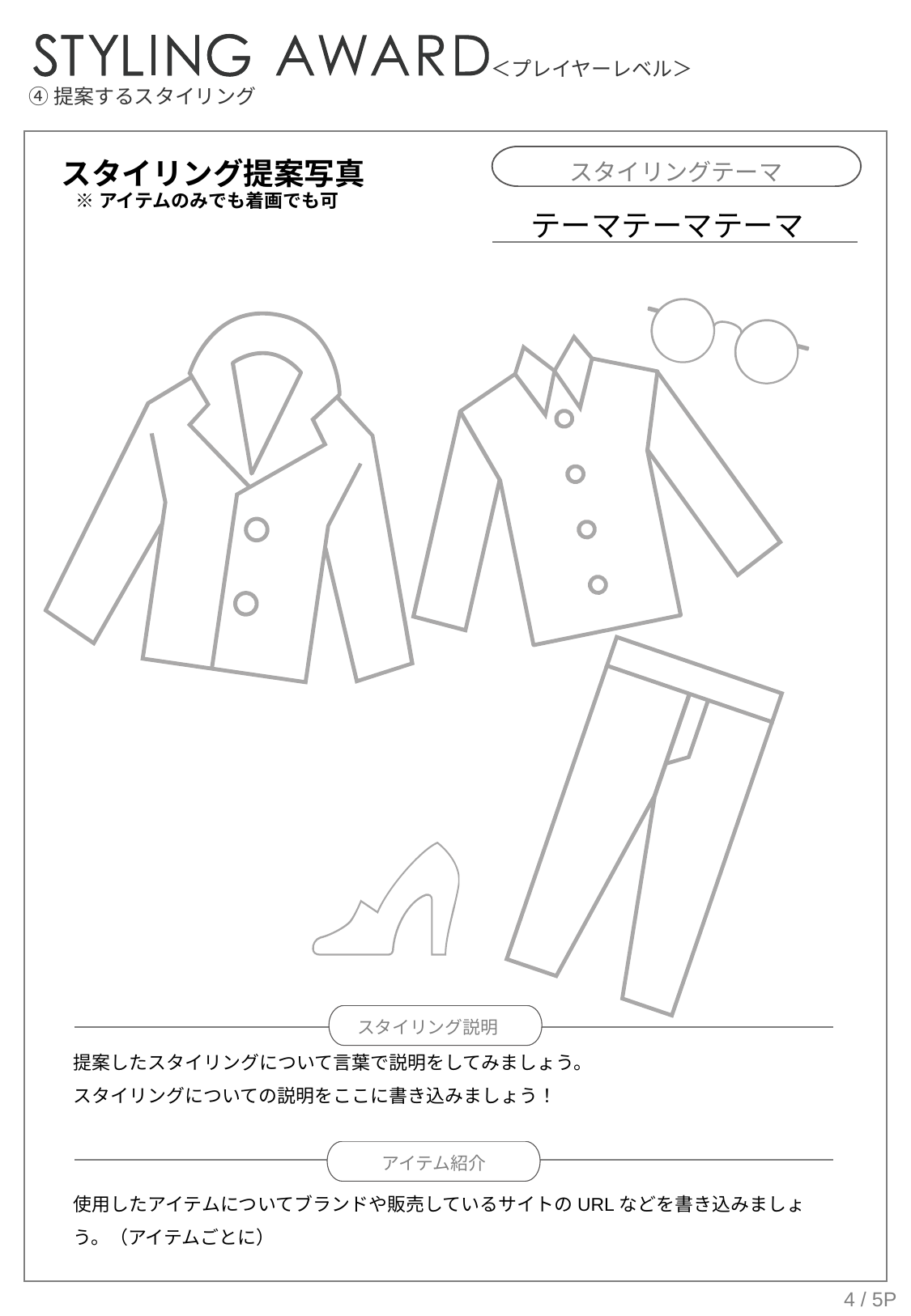

テーマテーマテーマ
提案したスタイリングについて言葉で説明をしてみましょう。
スタイリングについての説明をここに書き込みましょう！
使用したアイテムについてブランドや販売しているサイトのURLなどを書き込みましょう。（アイテムごとに）
4 / 5P